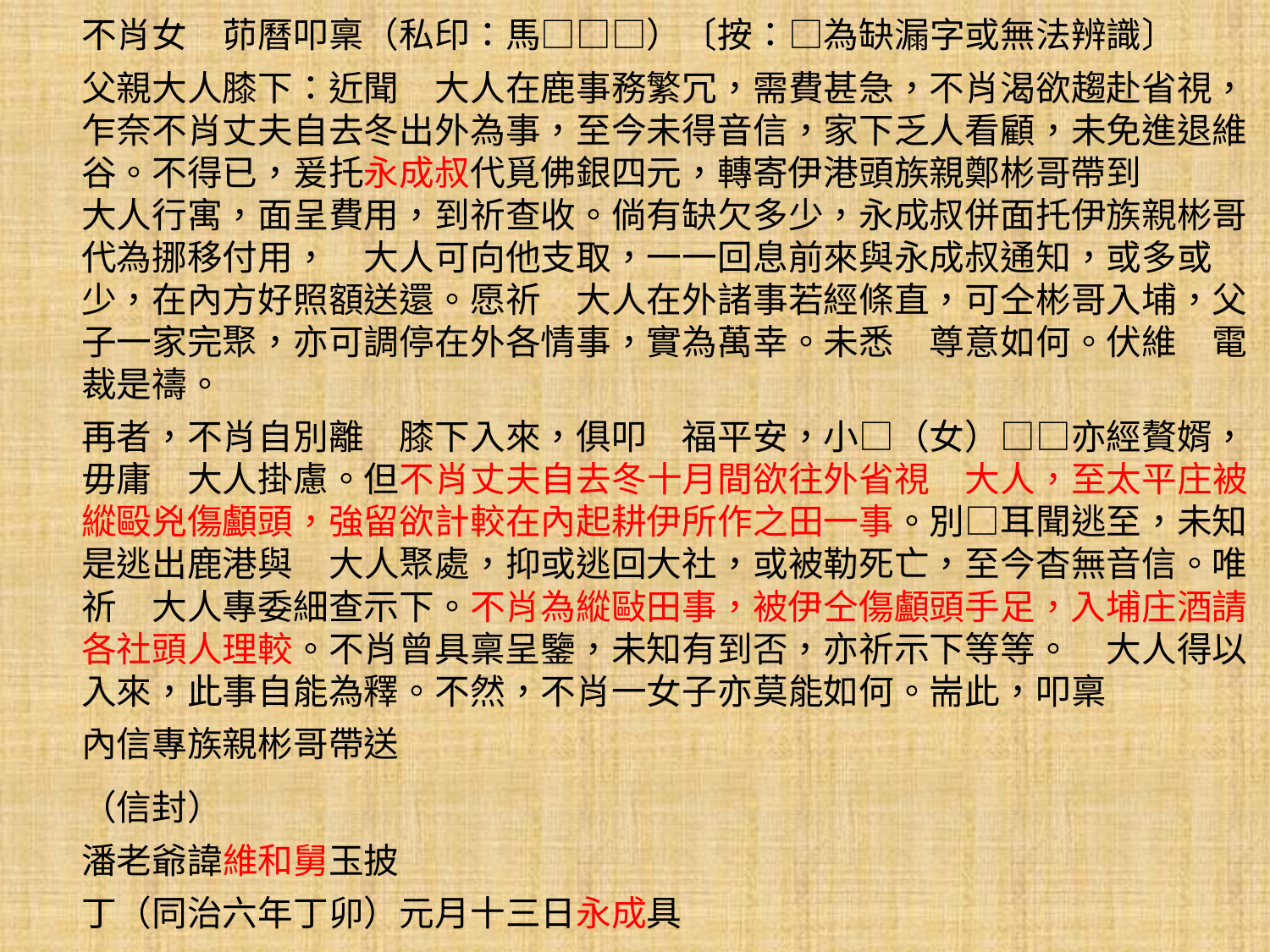

不肖女　茆曆叩稟（私印：馬□□□）〔按：□為缺漏字或無法辨識〕
父親大人膝下：近聞　大人在鹿事務繁冗，需費甚急，不肖渴欲趨赴省視，乍奈不肖丈夫自去冬出外為事，至今未得音信，家下乏人看顧，未免進退維谷。不得已，爰托永成叔代覓佛銀四元，轉寄伊港頭族親鄭彬哥帶到
大人行寓，面呈費用，到祈查收。倘有缺欠多少，永成叔併面托伊族親彬哥代為挪移付用，　大人可向他支取，一一回息前來與永成叔通知，或多或少，在內方好照額送還。愿祈　大人在外諸事若經條直，可仝彬哥入埔，父子一家完聚，亦可調停在外各情事，實為萬幸。未悉　尊意如何。伏維　電裁是禱。
再者，不肖自別離　膝下入來，俱叩　福平安，小□（女）□□亦經贅婿，毋庸　大人掛慮。但不肖丈夫自去冬十月間欲往外省視　大人，至太平庄被縱毆兇傷顱頭，強留欲計較在內起耕伊所作之田一事。別□耳聞逃至，未知是逃出鹿港與　大人聚處，抑或逃回大社，或被勒死亡，至今杳無音信。唯祈　大人專委細查示下。不肖為縱敺田事，被伊仝傷顱頭手足，入埔庄酒請各社頭人理較。不肖曾具稟呈鑒，未知有到否，亦祈示下等等。　大人得以入來，此事自能為釋。不然，不肖一女子亦莫能如何。耑此，叩稟
內信專族親彬哥帶送
（信封）
潘老爺諱維和舅玉披
丁（同治六年丁卯）元月十三日永成具